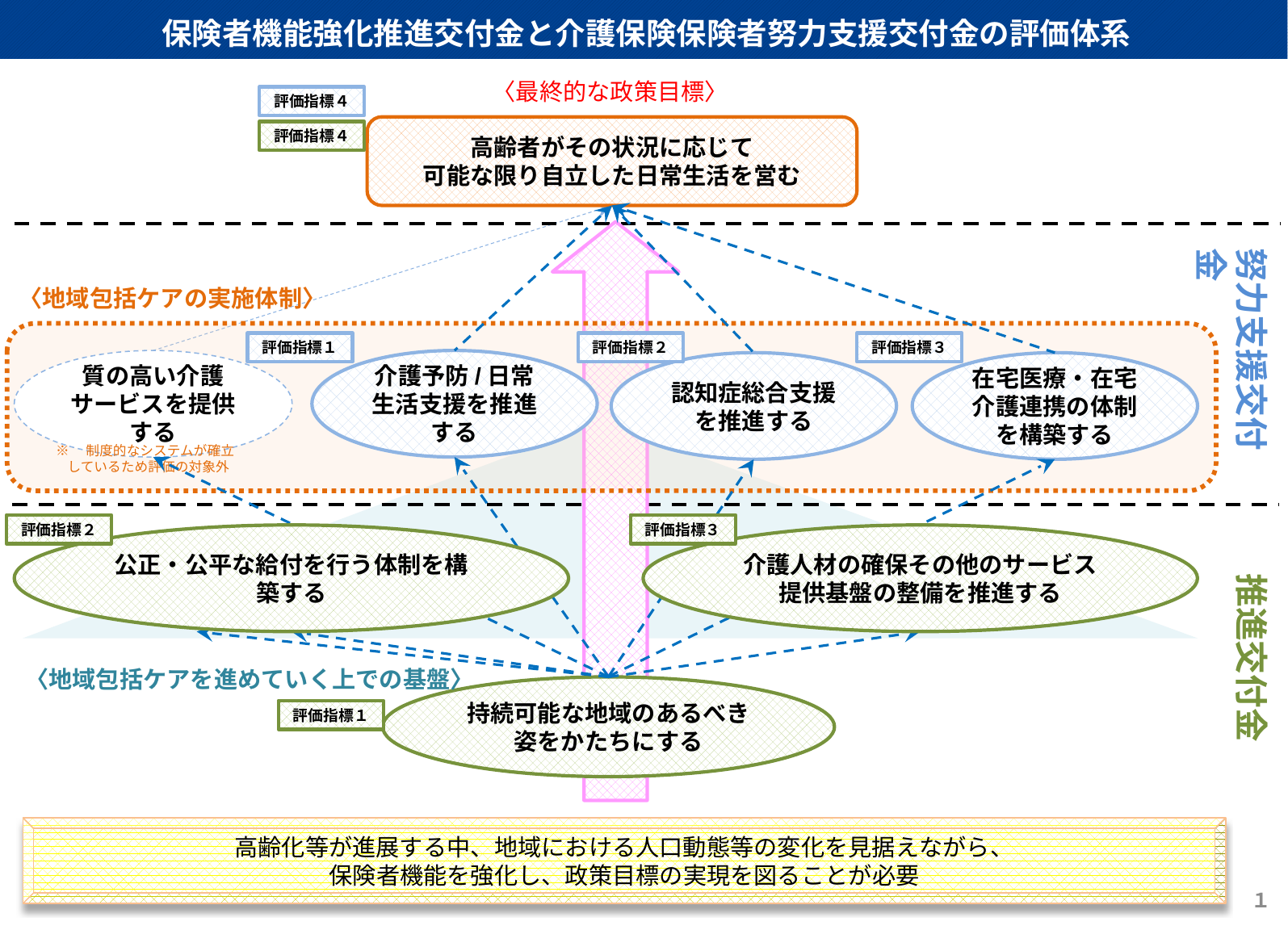

１
保険者機能強化推進交付金と介護保険保険者努力支援交付金の評価体系
〈最終的な政策目標〉
評価指標４
高齢者がその状況に応じて
可能な限り自立した日常生活を営む
評価指標４

努力支援交付金
〈地域包括ケアの実施体制〉

評価指標１
評価指標２
評価指標３
質の高い介護サービスを提供する
介護予防/日常生活支援を推進する
認知症総合支援を推進する
在宅医療・在宅介護連携の体制を構築する

※　制度的なシステムが確立しているため評価の対象外
評価指標２
評価指標３
公正・公平な給付を行う体制を構築する
介護人材の確保その他のサービス提供基盤の整備を推進する
推進交付金
〈地域包括ケアを進めていく上での基盤〉
持続可能な地域のあるべき姿をかたちにする
評価指標１
高齢化等が進展する中、地域における人口動態等の変化を見据えながら、
保険者機能を強化し、政策目標の実現を図ることが必要
１